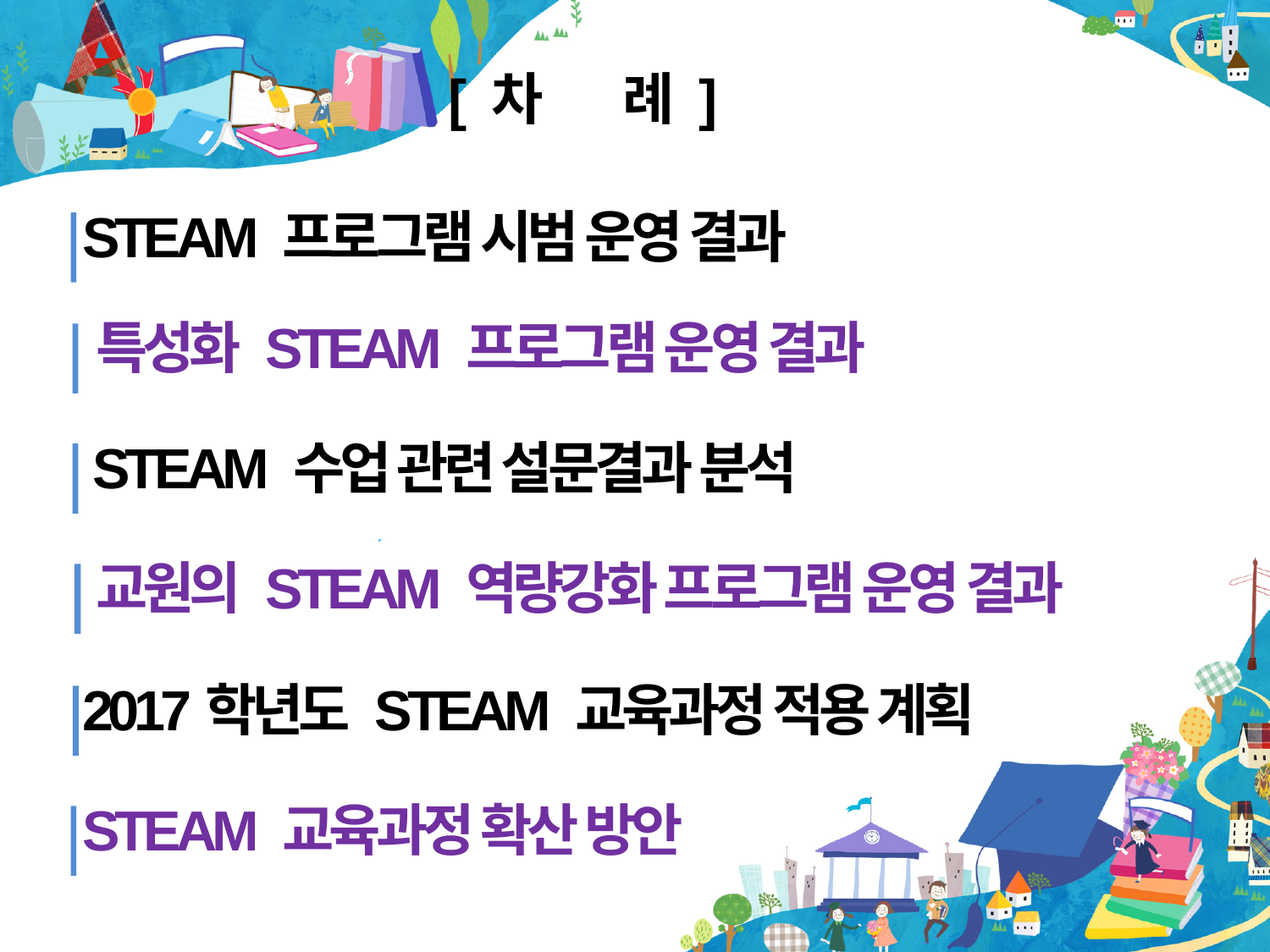

[ 차        례 ]
 STEAM 프로그램 시범 운영 결과

 특성화 STEAM 프로그램 운영 결과

  STEAM 수업 관련 설문결과 분석

 교원의 STEAM 역량강화 프로그램 운영 결과

 2017학년도 STEAM 교육과정 적용 계획

 STEAM 교육과정 확산 방안